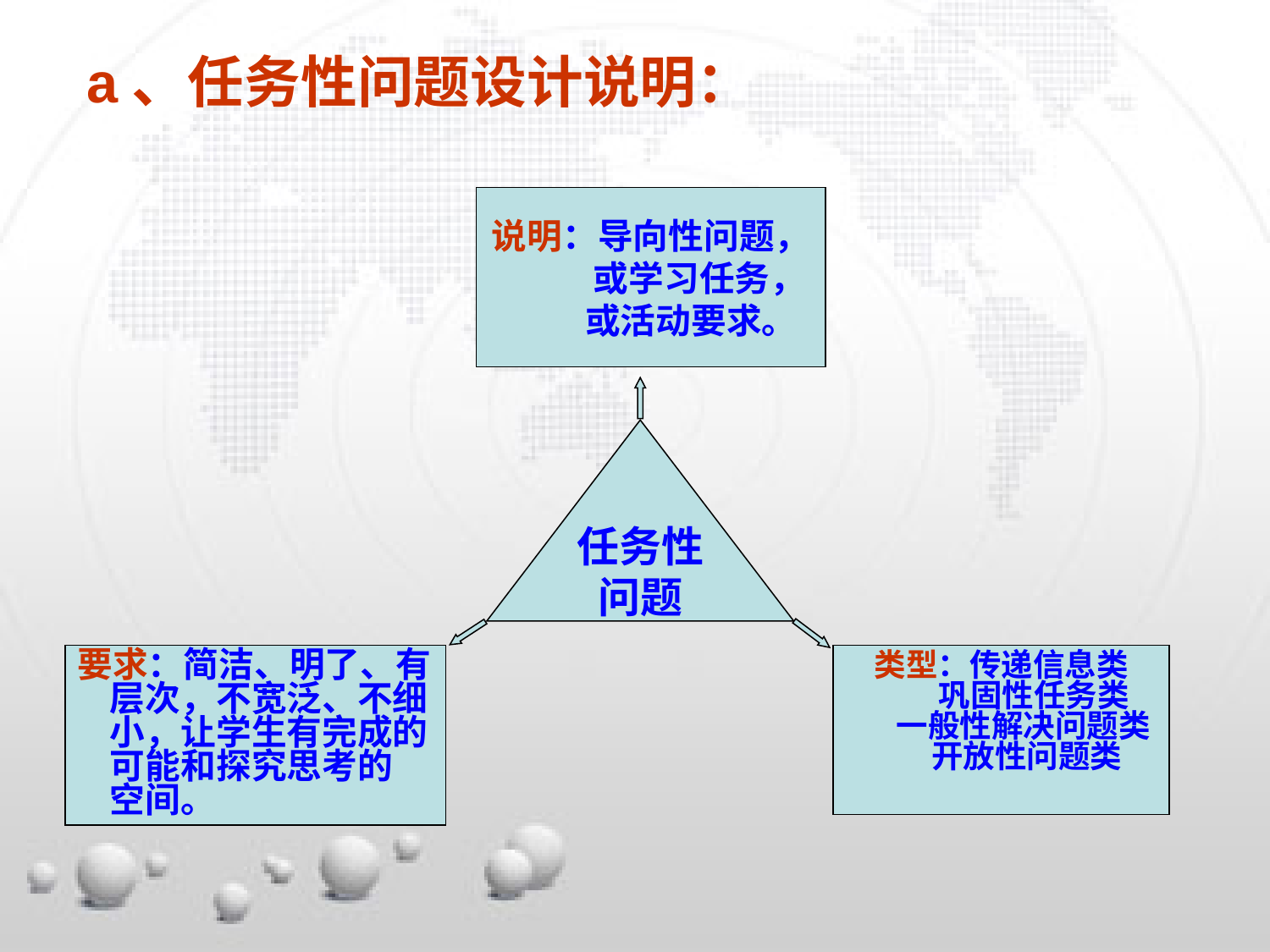

a、任务性问题设计说明：
说明：导向性问题，
           或学习任务，
         或活动要求。

任务性
问题

要求：简洁、明了、有
   层次，不宽泛、不细
   小，让学生有完成的
   可能和探究思考的
   空间。
类型：传递信息类
        巩固性任务类
     一般性解决问题类
      开放性问题类